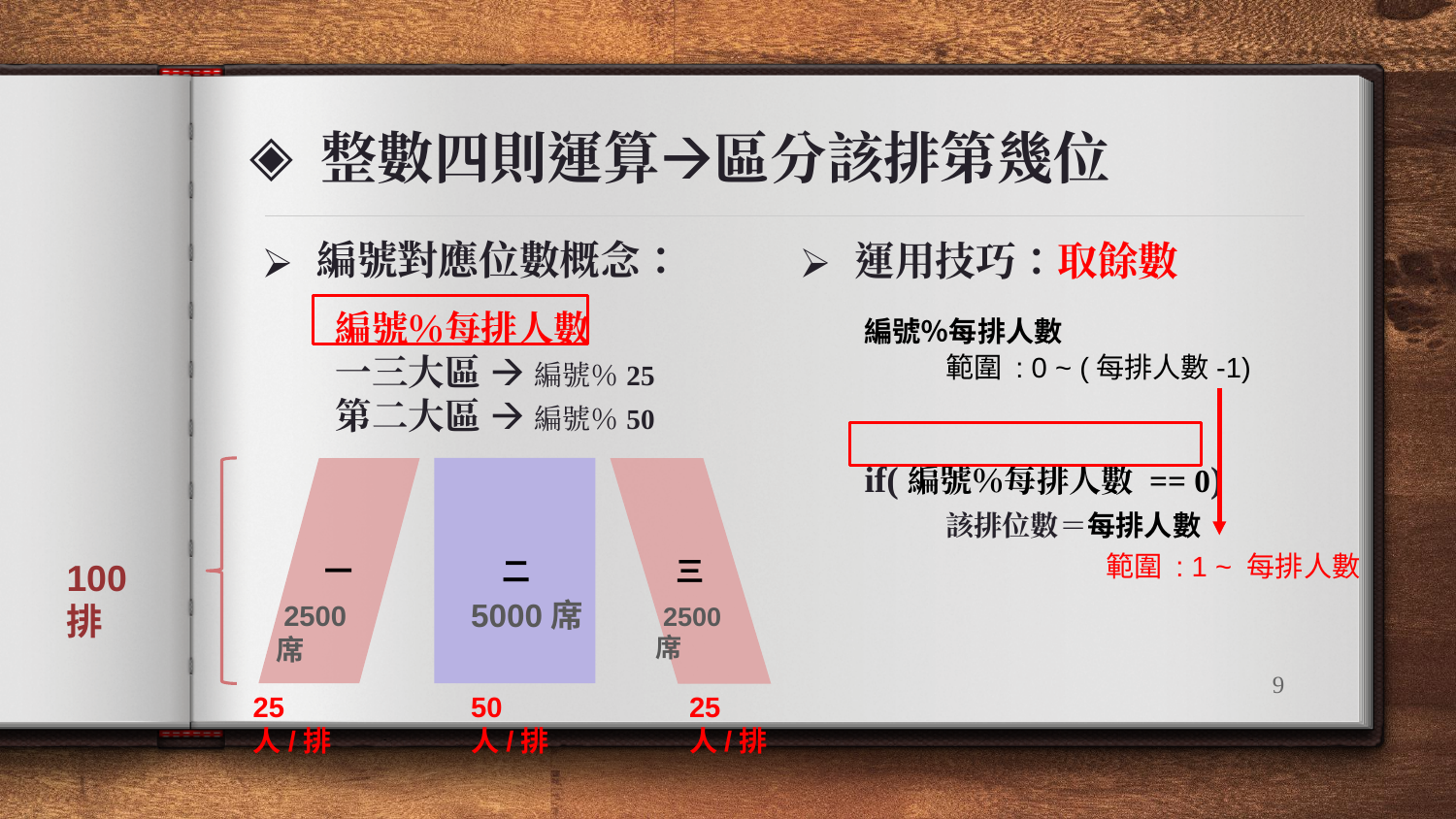

整數四則運算🡪區分該排第幾位
編號對應位數概念：
       編號％每排人數
       一三大區 🡪 編號％25
       第二大區 🡪 編號％50

運用技巧：取餘數
      編號％每排人數
	範圍 : 0 ~ (每排人數-1)

       if(編號％每排人數 == 0)
	該排位數＝每排人數

一
三
二
 5000席
 2500席
 2500席
範圍 : 1 ~ 每排人數
100排
9
25人/排
25人/排
50人/排